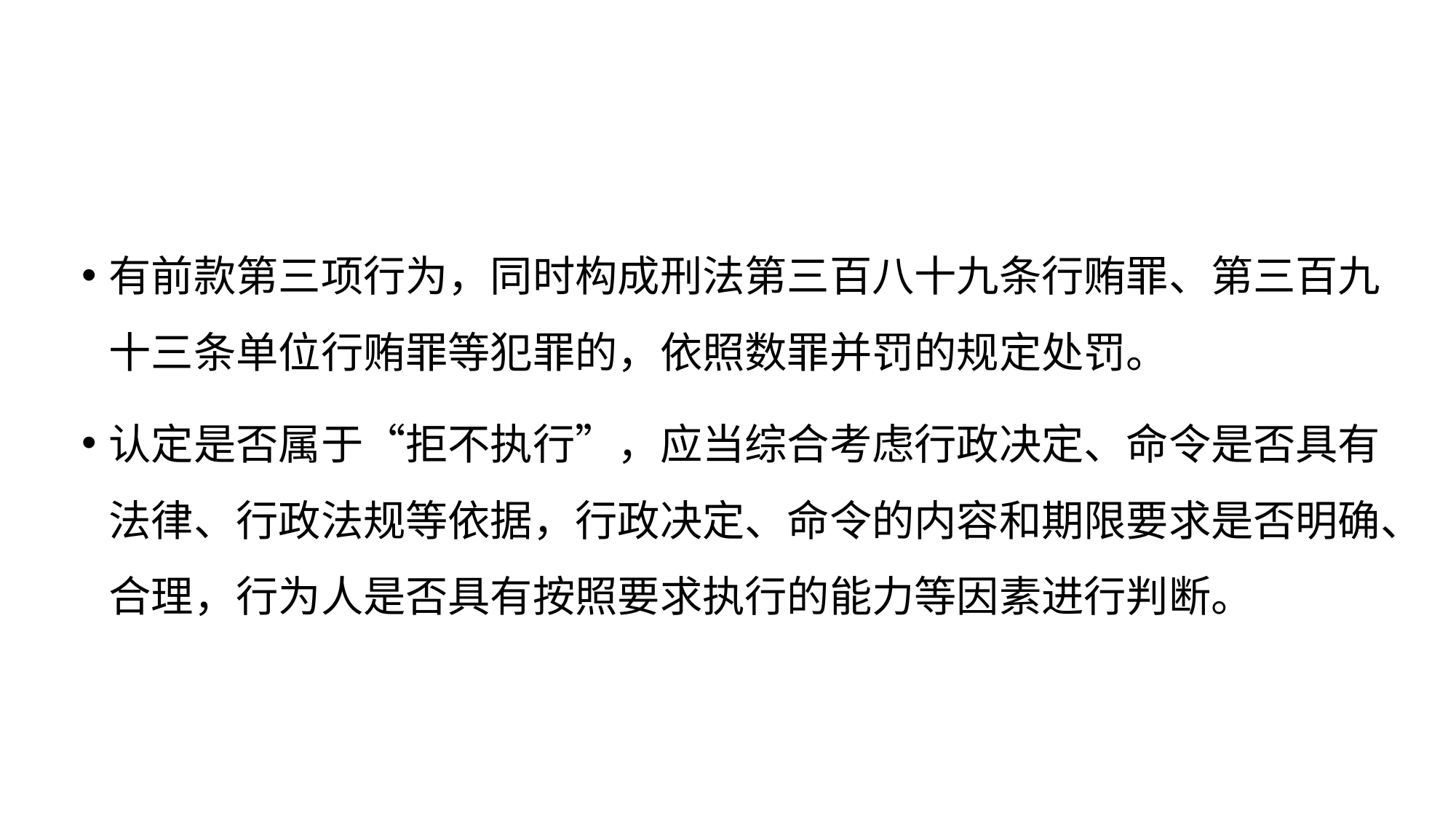

#
有前款第三项行为，同时构成刑法第三百八十九条行贿罪、第三百九十三条单位行贿罪等犯罪的，依照数罪并罚的规定处罚。
认定是否属于“拒不执行”，应当综合考虑行政决定、命令是否具有法律、行政法规等依据，行政决定、命令的内容和期限要求是否明确、合理，行为人是否具有按照要求执行的能力等因素进行判断。